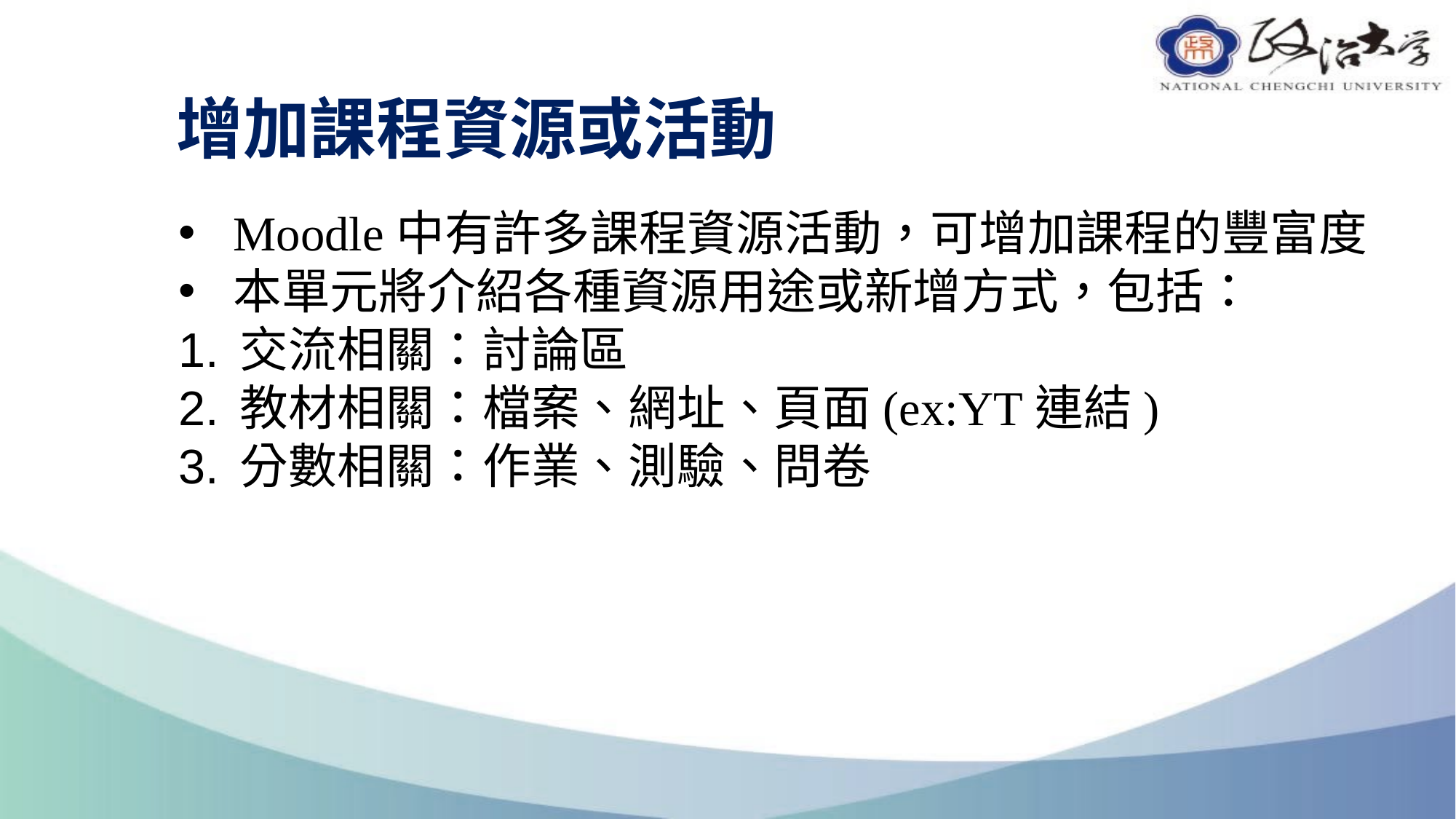

# 增加課程資源或活動
Moodle中有許多課程資源活動，可增加課程的豐富度
本單元將介紹各種資源用途或新增方式，包括：
交流相關：討論區
教材相關：檔案、網址、頁面(ex:YT連結)
分數相關：作業、測驗、問卷